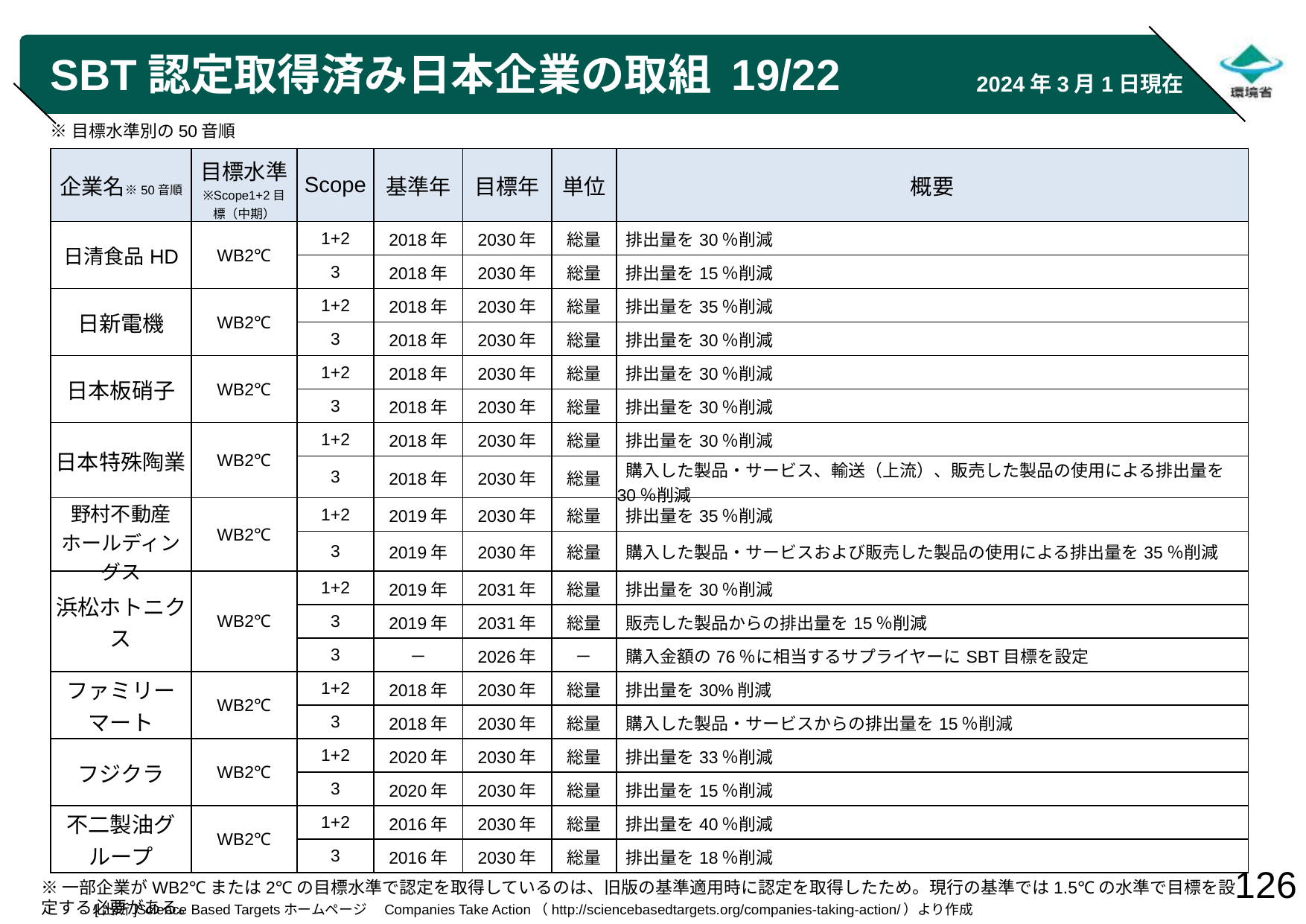

# SBT認定取得済み日本企業の取組 19/22
2024年3月1日現在
※目標水準別の50音順
| 企業名※50音順 | 目標水準 ※Scope1+2目標（中期） | Scope | 基準年 | 目標年 | 単位 | 概要 |
| --- | --- | --- | --- | --- | --- | --- |
| 日清食品HD | WB2℃ | 1+2 | 2018年 | 2030年 | 総量 | 排出量を30％削減 |
|  |  | 3 | 2018年 | 2030年 | 総量 | 排出量を15％削減 |
| 日新電機 | WB2℃ | 1+2 | 2018年 | 2030年 | 総量 | 排出量を35％削減 |
|  |  | 3 | 2018年 | 2030年 | 総量 | 排出量を30％削減 |
| 日本板硝子 | WB2℃ | 1+2 | 2018年 | 2030年 | 総量 | 排出量を30％削減 |
|  |  | 3 | 2018年 | 2030年 | 総量 | 排出量を30％削減 |
| 日本特殊陶業 | WB2℃ | 1+2 | 2018年 | 2030年 | 総量 | 排出量を30％削減 |
|  |  | 3 | 2018年 | 2030年 | 総量 | 購入した製品・サービス、輸送（上流）、販売した製品の使用による排出量を30％削減 |
| 野村不動産ホールディングス | WB2℃ | 1+2 | 2019年 | 2030年 | 総量 | 排出量を35％削減 |
|  |  | 3 | 2019年 | 2030年 | 総量 | 購入した製品・サービスおよび販売した製品の使用による排出量を35％削減 |
| 浜松ホトニクス | WB2℃ | 1+2 | 2019年 | 2031年 | 総量 | 排出量を30％削減 |
|  |  | 3 | 2019年 | 2031年 | 総量 | 販売した製品からの排出量を15％削減 |
|  |  | 3 | － | 2026年 | － | 購入金額の76％に相当するサプライヤーにSBT目標を設定 |
| ファミリーマート | WB2℃ | 1+2 | 2018年 | 2030年 | 総量 | 排出量を30%削減 |
|  |  | 3 | 2018年 | 2030年 | 総量 | 購入した製品・サービスからの排出量を15％削減 |
| フジクラ | WB2℃ | 1+2 | 2020年 | 2030年 | 総量 | 排出量を33％削減 |
|  |  | 3 | 2020年 | 2030年 | 総量 | 排出量を15％削減 |
| 不二製油グループ | WB2℃ | 1+2 | 2016年 | 2030年 | 総量 | 排出量を40％削減 |
|  |  | 3 | 2016年 | 2030年 | 総量 | 排出量を18％削減 |
※一部企業がWB2℃または2℃の目標水準で認定を取得しているのは、旧版の基準適用時に認定を取得したため。現行の基準では1.5℃の水準で目標を設定する必要がある。
[出所]Science Based Targetsホームページ　Companies Take Action（http://sciencebasedtargets.org/companies-taking-action/）より作成